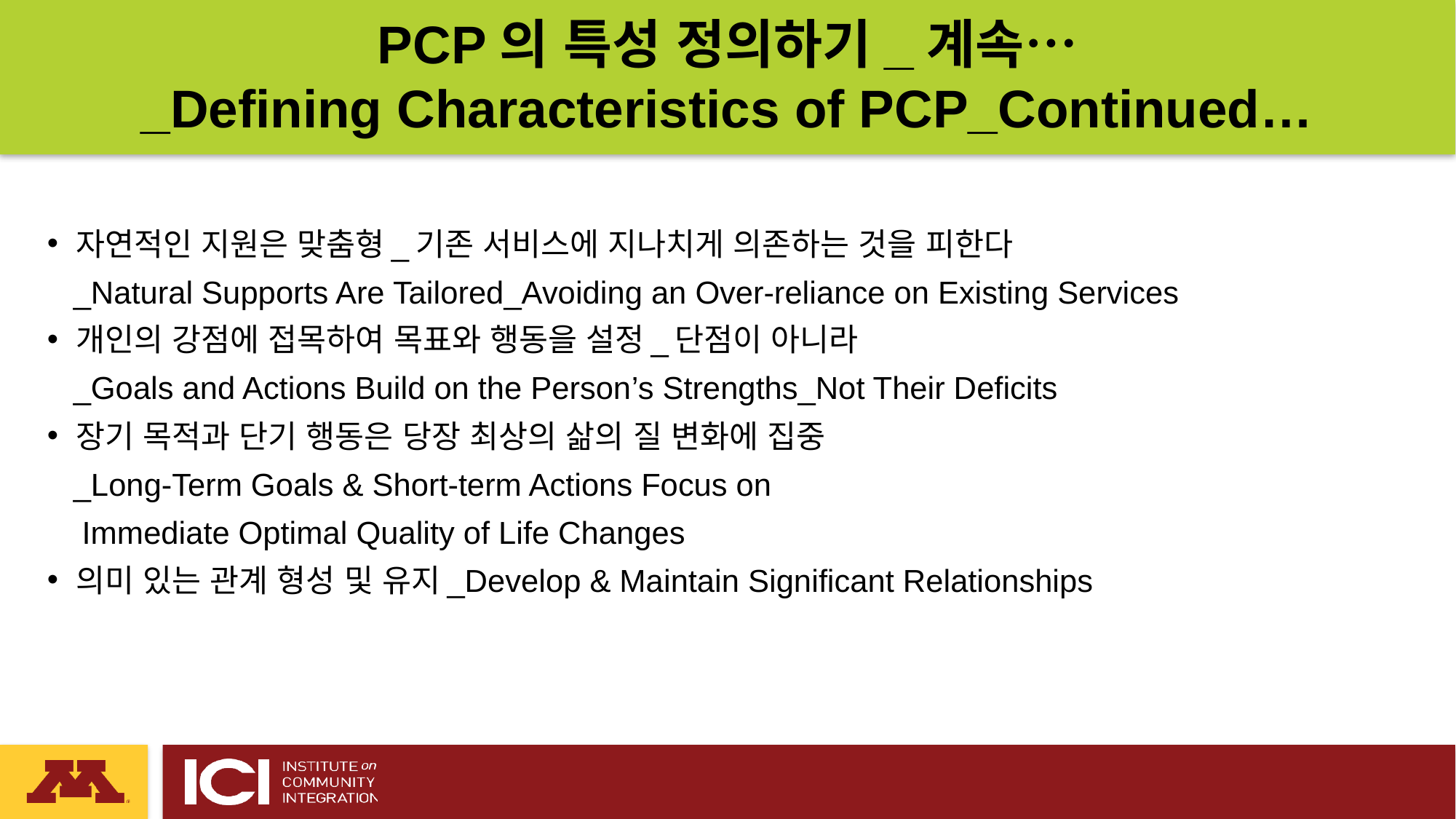

PCP의 특성 정의하기_계속…
_Defining Characteristics of PCP_Continued…
자연적인 지원은 맞춤형_기존 서비스에 지나치게 의존하는 것을 피한다
   _Natural Supports Are Tailored_Avoiding an Over-reliance on Existing Services
개인의 강점에 접목하여 목표와 행동을 설정_단점이 아니라
   _Goals and Actions Build on the Person’s Strengths_Not Their Deficits
장기 목적과 단기 행동은 당장 최상의 삶의 질 변화에 집중
   _Long-Term Goals & Short-term Actions Focus on
    Immediate Optimal Quality of Life Changes
의미 있는 관계 형성 및 유지_Develop & Maintain Significant Relationships